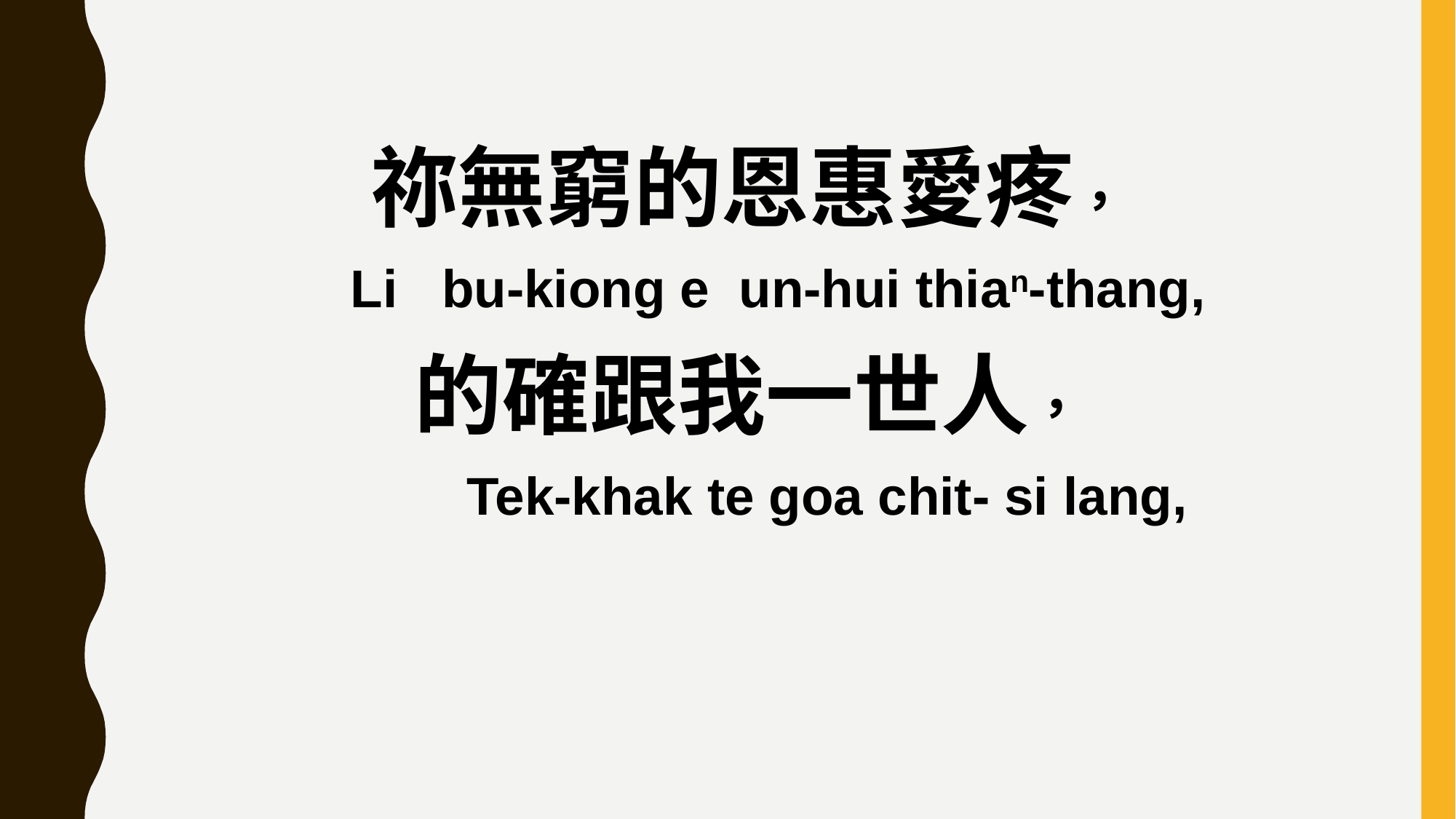

祢無窮的恩惠愛疼，
    Li   bu-kiong e  un-hui thian-thang,
的確跟我一世人，
                 Tek-khak te goa chit- si lang,